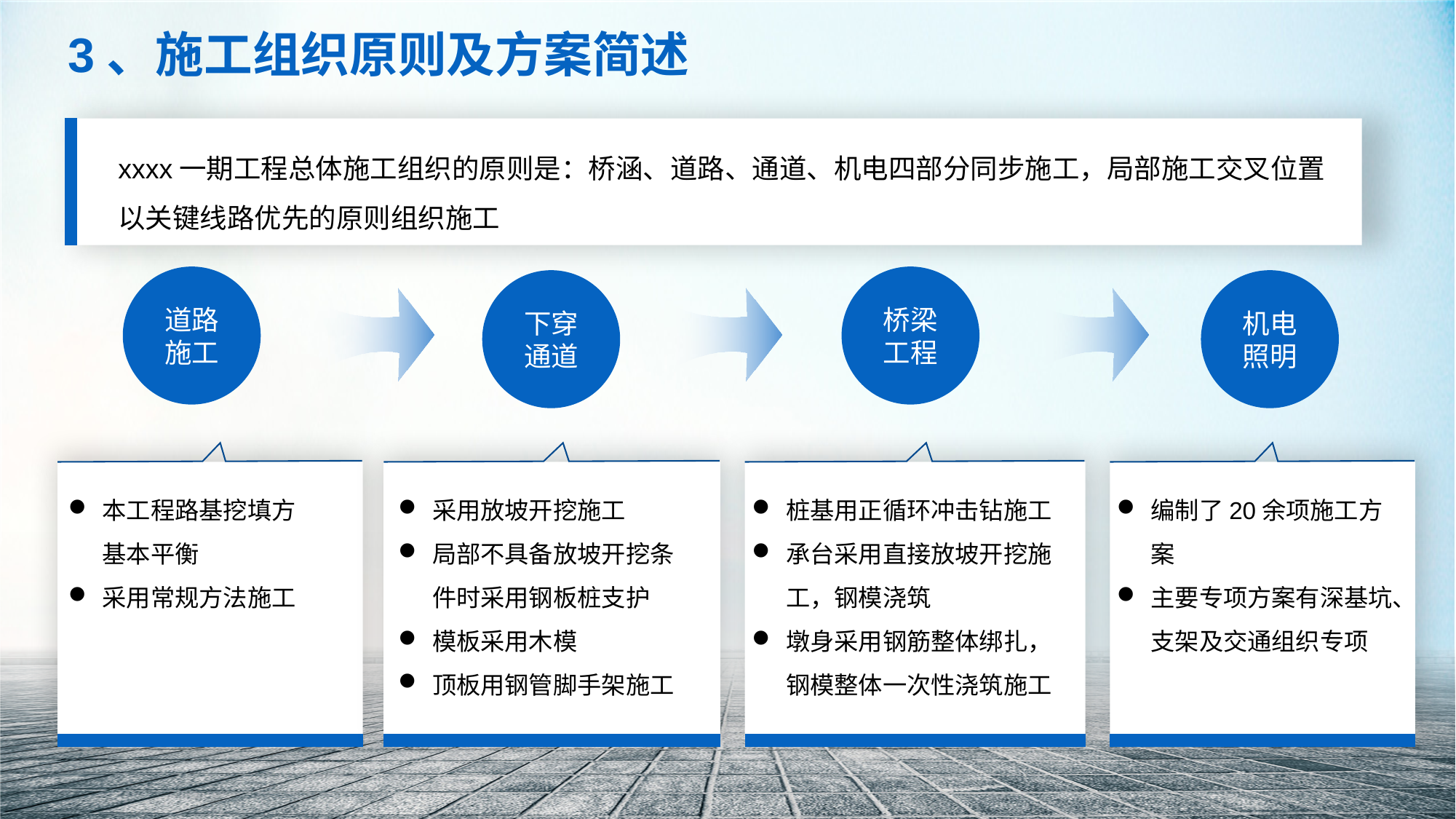

3、施工组织原则及方案简述

xxxx一期工程总体施工组织的原则是：桥涵、道路、通道、机电四部分同步施工，局部施工交叉位置以关键线路优先的原则组织施工
道路施工
桥梁工程
下穿通道
机电照明

本工程路基挖填方基本平衡
采用常规方法施工

采用放坡开挖施工
局部不具备放坡开挖条件时采用钢板桩支护
模板采用木模
顶板用钢管脚手架施工

桩基用正循环冲击钻施工
承台采用直接放坡开挖施工，钢模浇筑
墩身采用钢筋整体绑扎，钢模整体一次性浇筑施工

编制了20余项施工方案
主要专项方案有深基坑、支架及交通组织专项